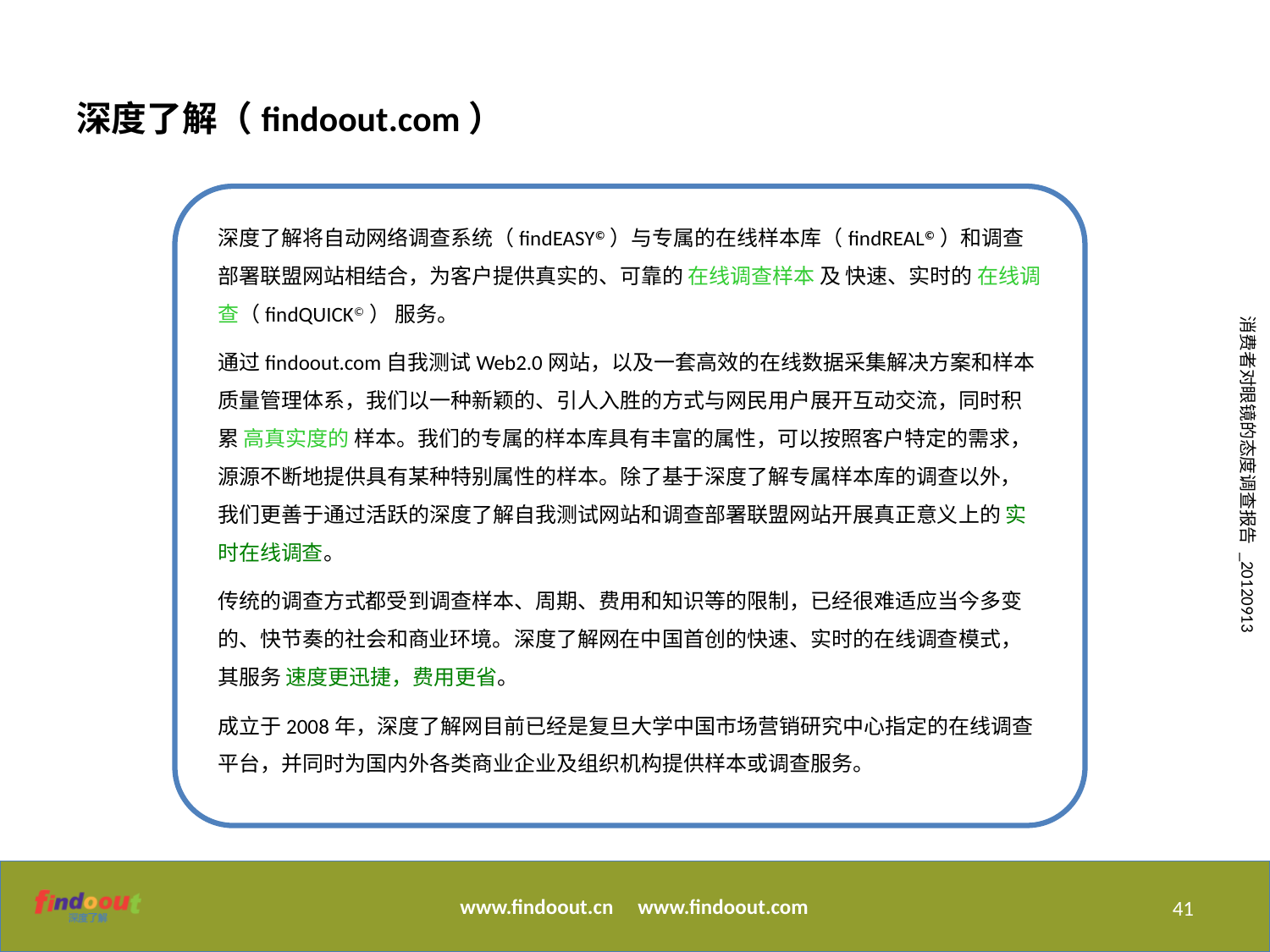

深度了解（findoout.com）

深度了解将自动网络调查系统（findEASY©）与专属的在线样本库（findREAL©）和调查部署联盟网站相结合，为客户提供真实的、可靠的 在线调查样本 及 快速、实时的 在线调查（findQUICK©） 服务。
通过findoout.com自我测试Web2.0网站，以及一套高效的在线数据采集解决方案和样本质量管理体系，我们以一种新颖的、引人入胜的方式与网民用户展开互动交流，同时积累 高真实度的 样本。我们的专属的样本库具有丰富的属性，可以按照客户特定的需求，源源不断地提供具有某种特别属性的样本。除了基于深度了解专属样本库的调查以外，我们更善于通过活跃的深度了解自我测试网站和调查部署联盟网站开展真正意义上的 实时在线调查。
传统的调查方式都受到调查样本、周期、费用和知识等的限制，已经很难适应当今多变的、快节奏的社会和商业环境。深度了解网在中国首创的快速、实时的在线调查模式，其服务 速度更迅捷，费用更省。
成立于2008年，深度了解网目前已经是复旦大学中国市场营销研究中心指定的在线调查平台，并同时为国内外各类商业企业及组织机构提供样本或调查服务。
41